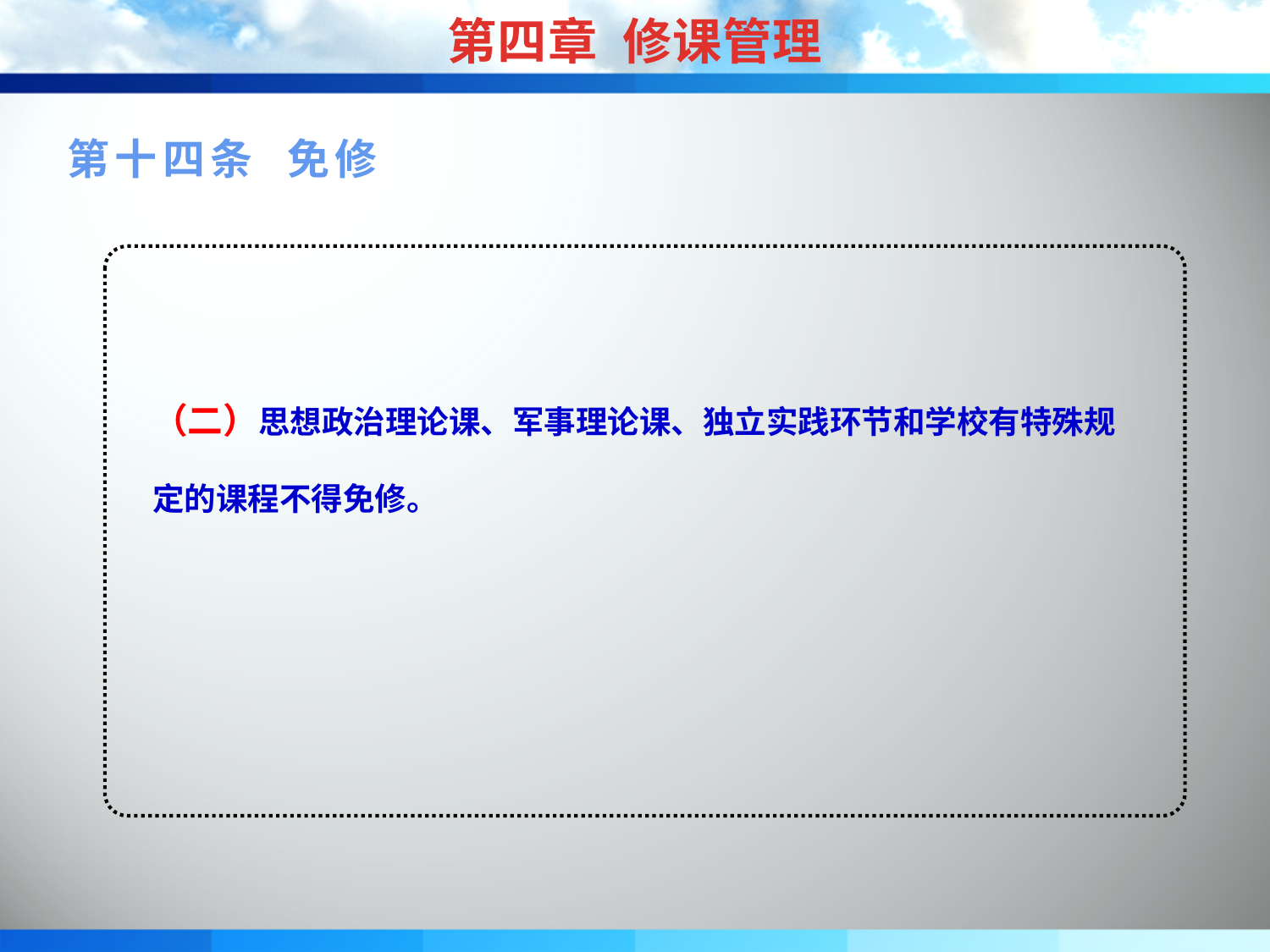

第四章  修课管理
第十四条  免修

（二）思想政治理论课、军事理论课、独立实践环节和学校有特殊规定的课程不得免修。